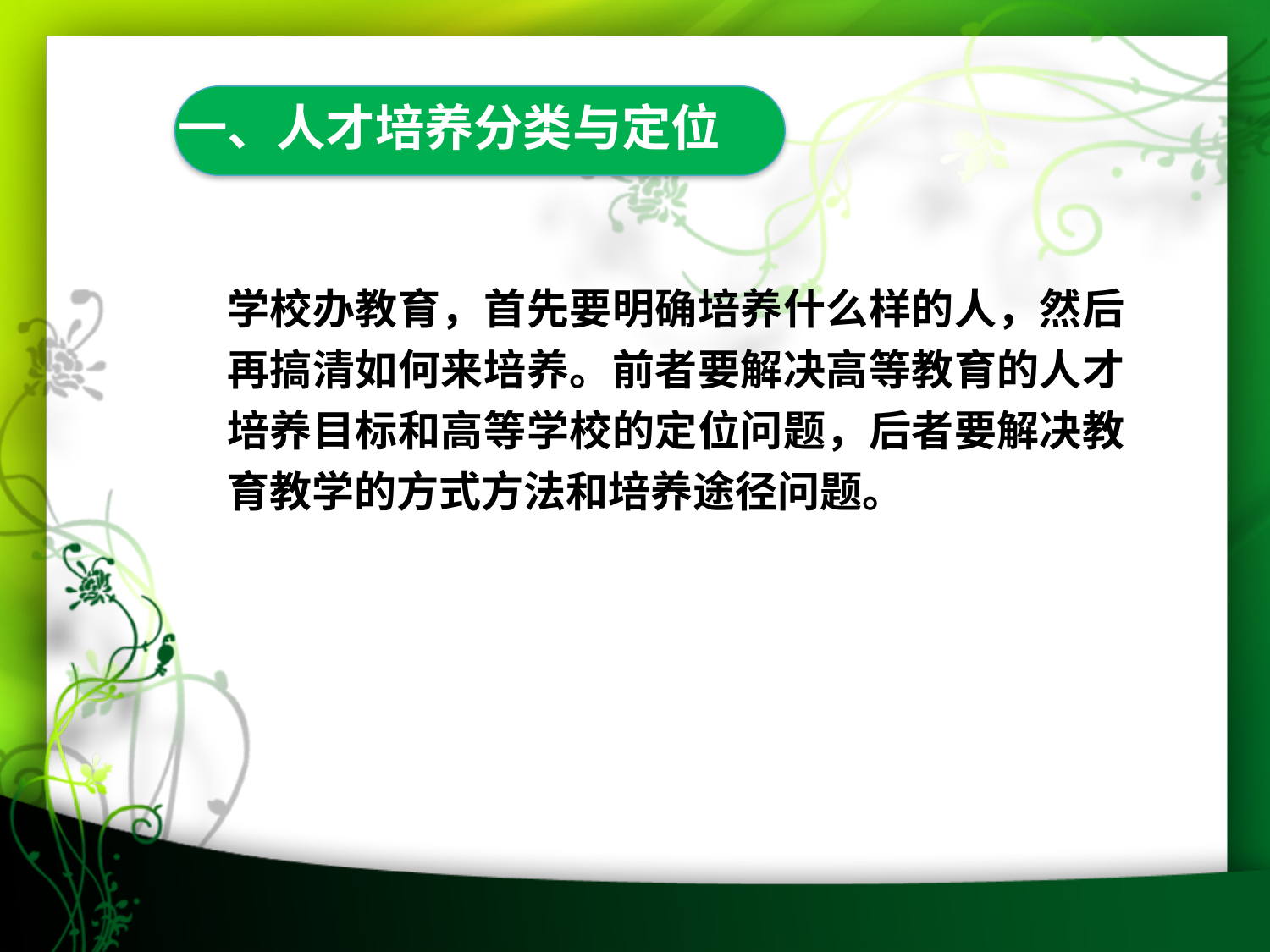

# 一、人才培养分类与定位

学校办教育，首先要明确培养什么样的人，然后再搞清如何来培养。前者要解决高等教育的人才培养目标和高等学校的定位问题，后者要解决教育教学的方式方法和培养途径问题。